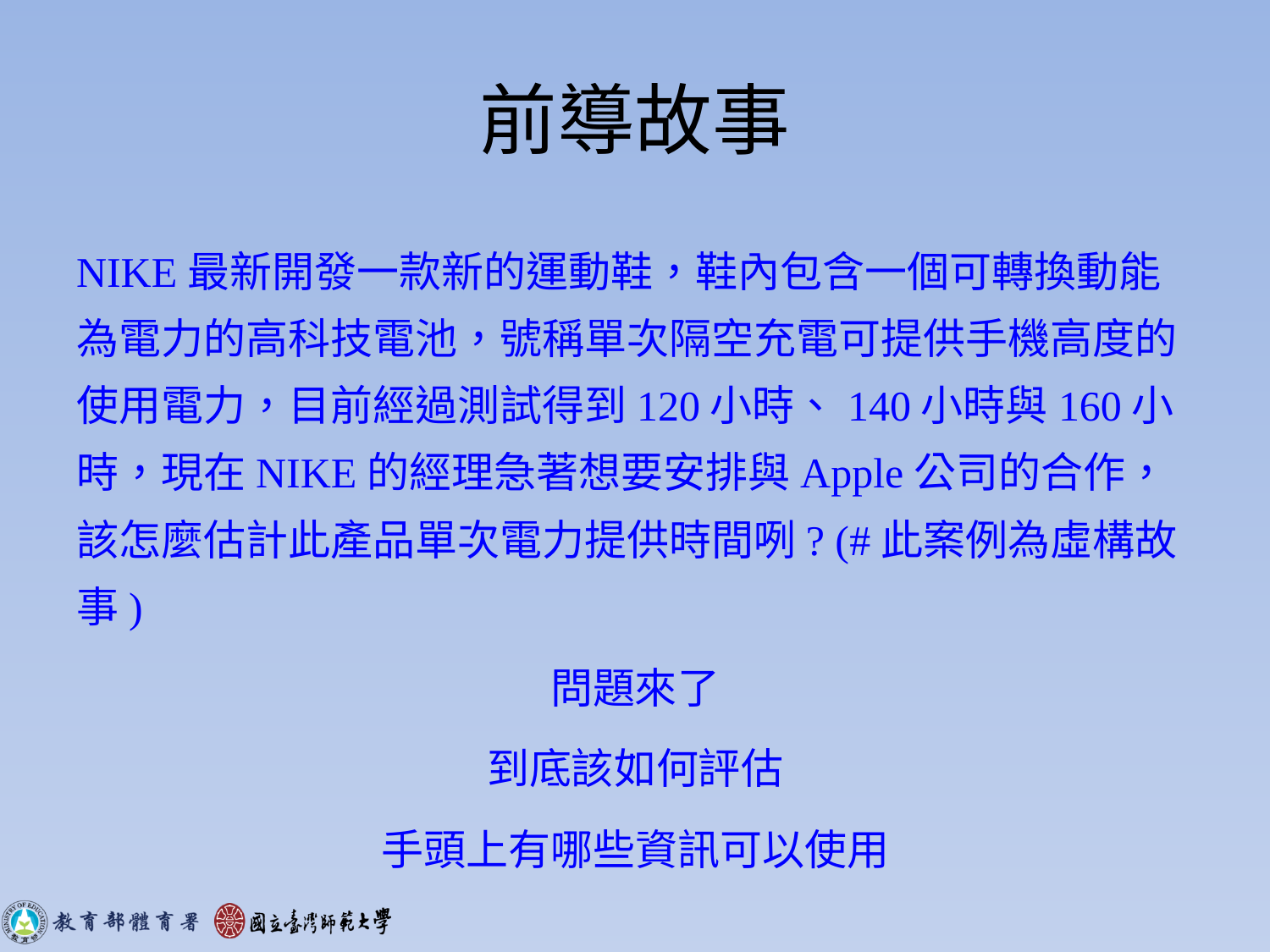

# 前導故事
NIKE最新開發一款新的運動鞋，鞋內包含一個可轉換動能為電力的高科技電池，號稱單次隔空充電可提供手機高度的使用電力，目前經過測試得到120小時、140小時與160小時，現在NIKE的經理急著想要安排與Apple公司的合作，該怎麼估計此產品單次電力提供時間咧? (#此案例為虛構故事)
問題來了
到底該如何評估
手頭上有哪些資訊可以使用